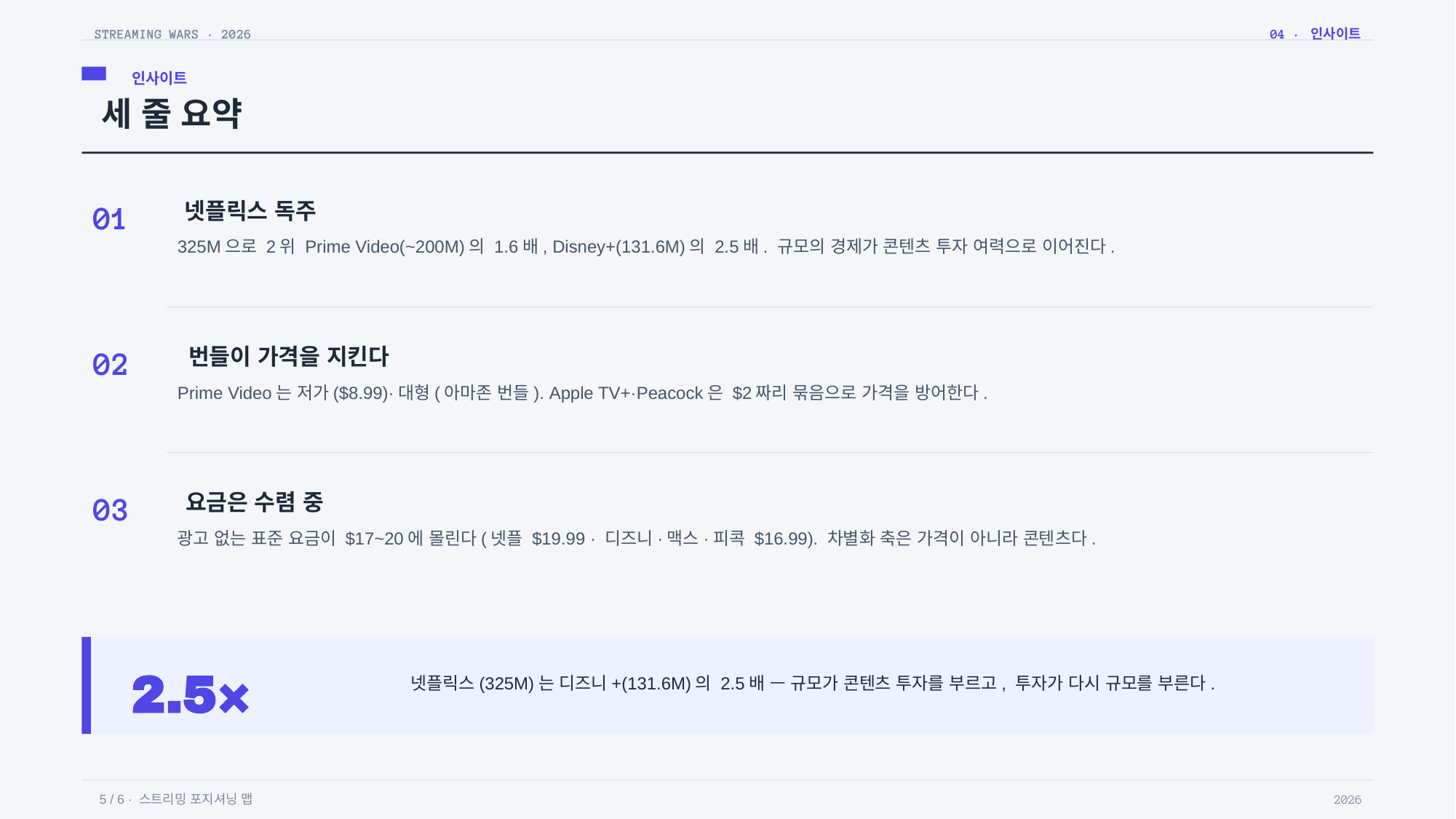

STREAMING WARS · 2026
04 · 인사이트

인사이트

세 줄 요약

01
넷플릭스 독주
325M으로 2위 Prime Video(~200M)의 1.6배, Disney+(131.6M)의 2.5배. 규모의 경제가 콘텐츠 투자 여력으로 이어진다.

02
번들이 가격을 지킨다
Prime Video는 저가($8.99)·대형(아마존 번들). Apple TV+·Peacock은 $2짜리 묶음으로 가격을 방어한다.

03
요금은 수렴 중
광고 없는 표준 요금이 $17~20에 몰린다(넷플 $19.99 · 디즈니·맥스·피콕 $16.99). 차별화 축은 가격이 아니라 콘텐츠다.

2.5×
넷플릭스(325M)는 디즈니+(131.6M)의 2.5배 — 규모가 콘텐츠 투자를 부르고, 투자가 다시 규모를 부른다.

5 / 6 · 스트리밍 포지셔닝 맵
2026